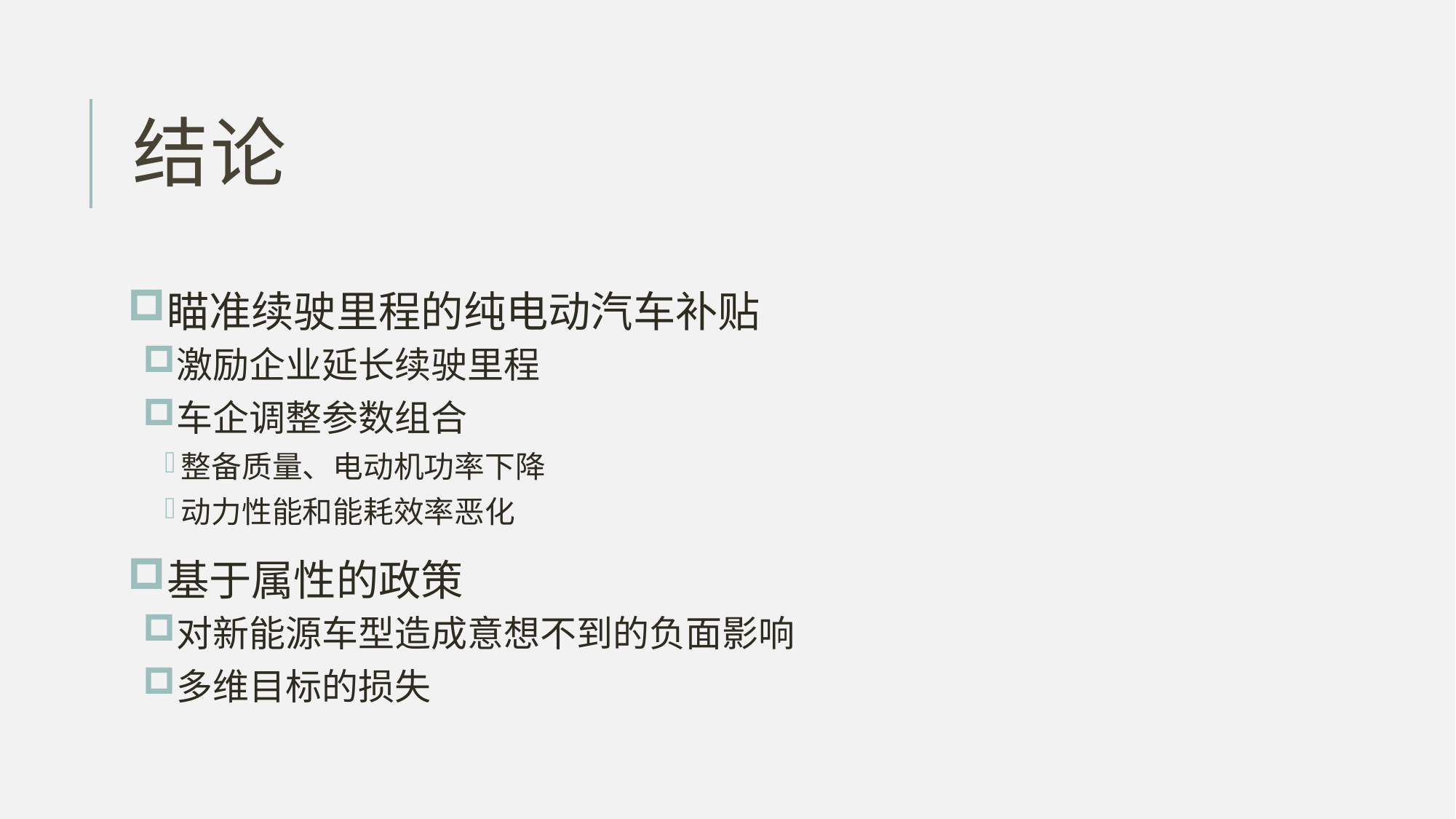

# 结论
瞄准续驶里程的纯电动汽车补贴
激励企业延长续驶里程
车企调整参数组合
整备质量、电动机功率下降
动力性能和能耗效率恶化
基于属性的政策
对新能源车型造成意想不到的负面影响
多维目标的损失